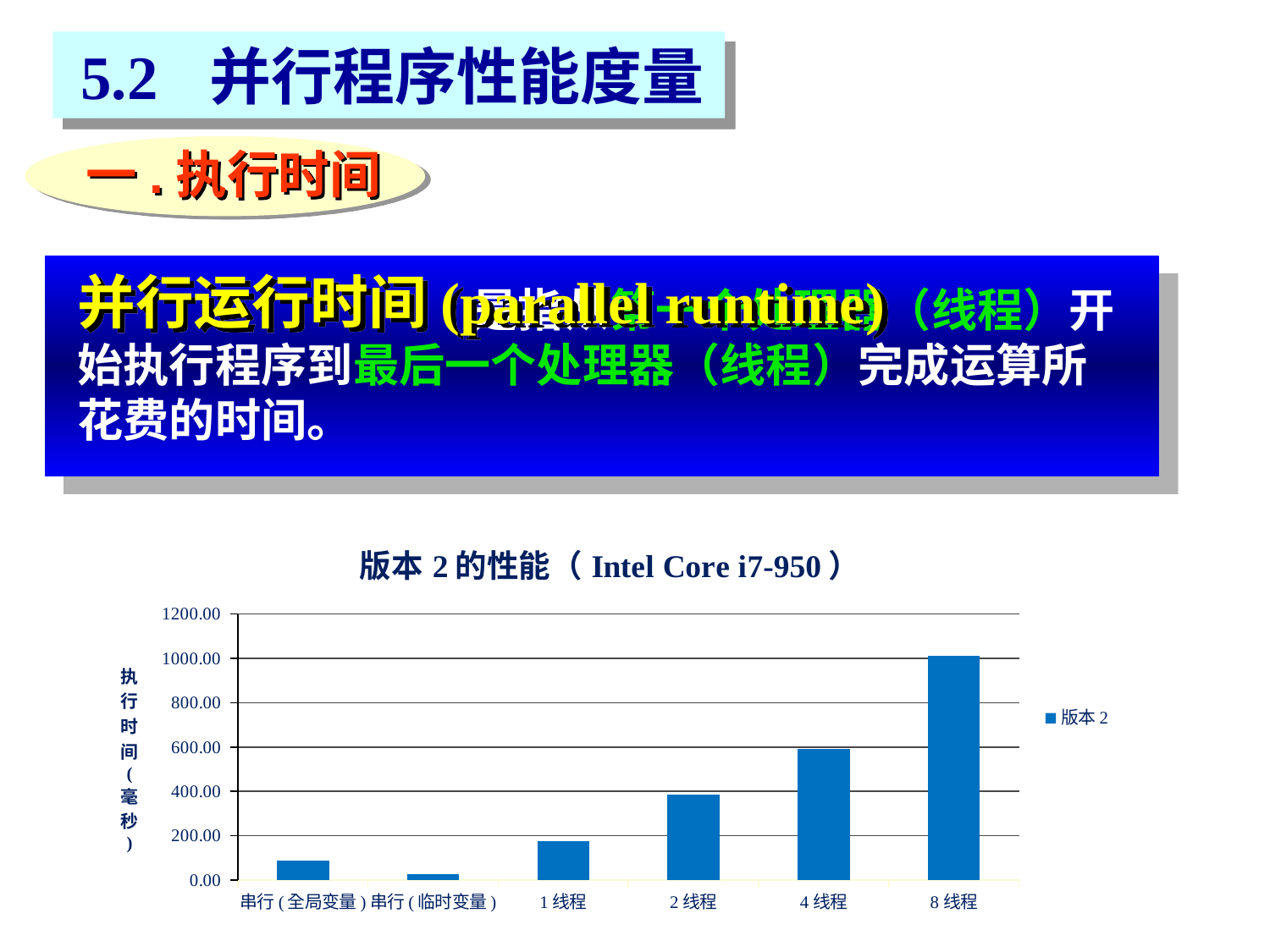

5.2 并行程序性能度量

一.执行时间

并行运行时间(parallel runtime)
                                     是指从第一个处理器（线程）开始执行程序到最后一个处理器（线程）完成运算所花费的时间。

### Chart: 版本2的性能（Intel Core i7-950）

| Category |  |
|---|---|
| 串行(全局变量) | 85.995 |
| 串行(临时变量) | 24.841 |
| 1线程 | 176.483 |
| 2线程 | 387.09 |
| 4线程 | 593.4319999999996 |
| 8线程 | 1013.74 |